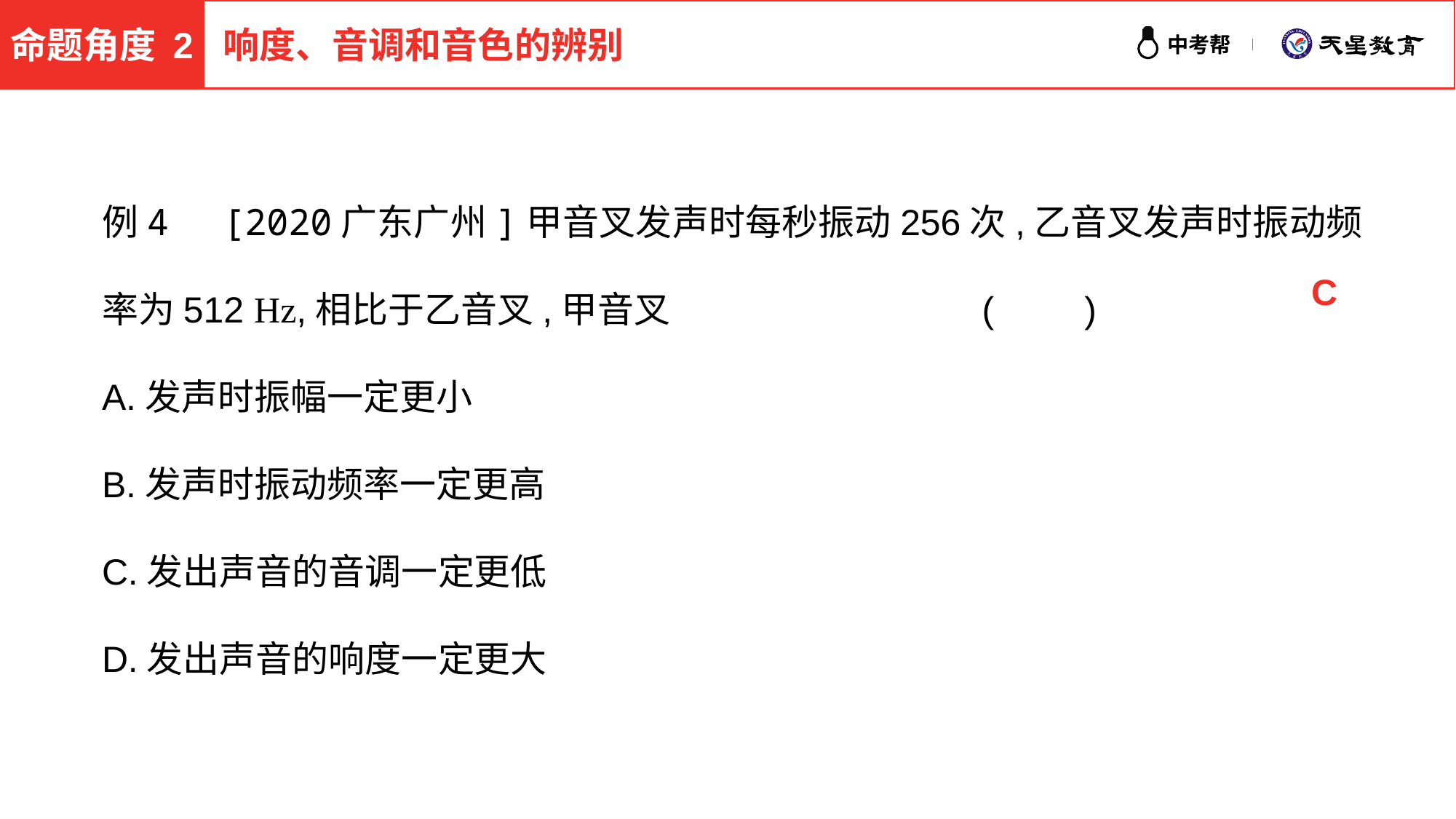

命题角度 2
响度、音调和音色的辨别
例4　[2020广东广州]甲音叉发声时每秒振动256次,乙音叉发声时振动频率为512 Hz,相比于乙音叉,甲音叉                                     (　　)
A.发声时振幅一定更小
B.发声时振动频率一定更高
C.发出声音的音调一定更低
D.发出声音的响度一定更大
C